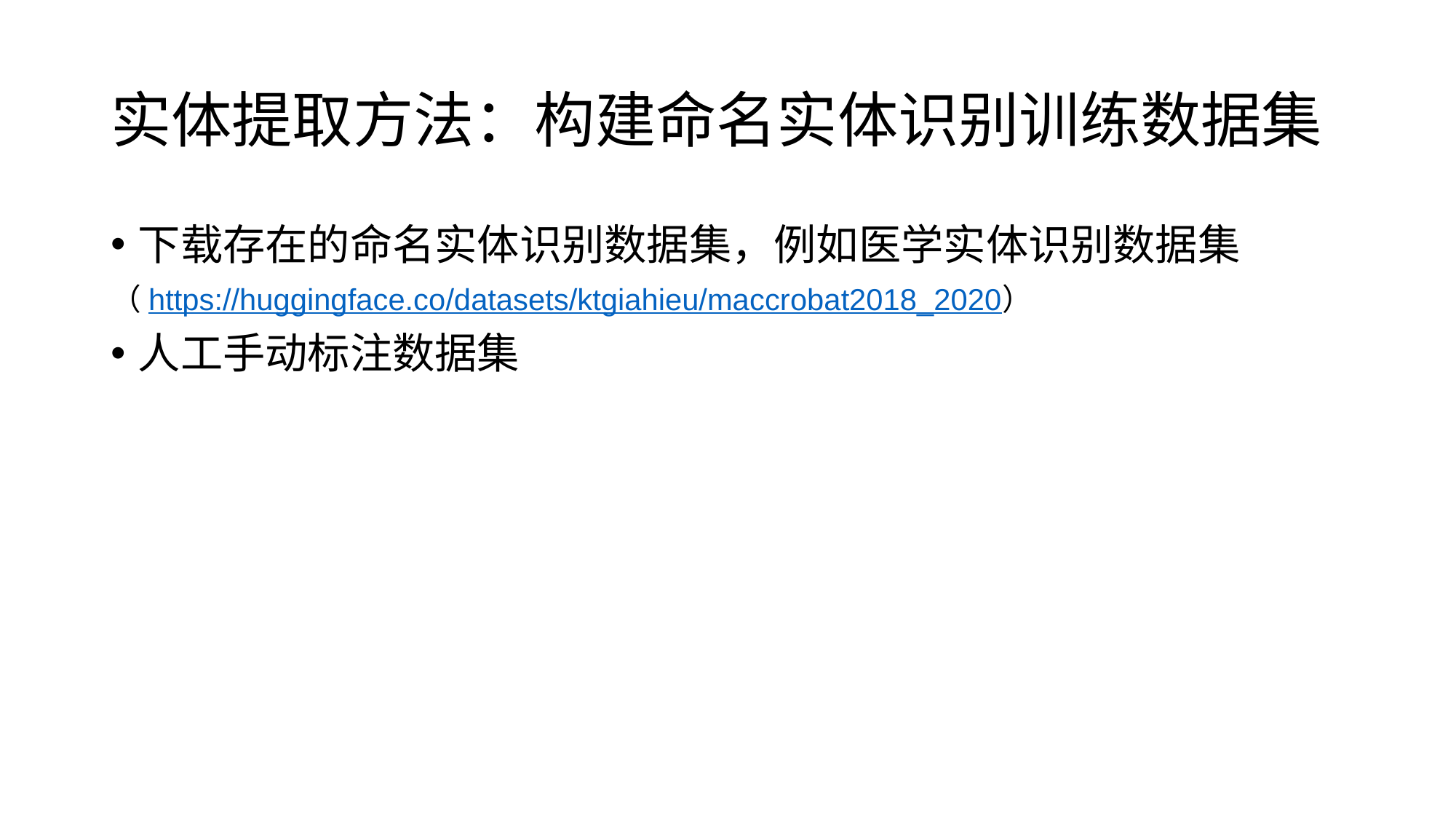

# 实体提取方法：构建命名实体识别训练数据集
下载存在的命名实体识别数据集，例如医学实体识别数据集
（https://huggingface.co/datasets/ktgiahieu/maccrobat2018_2020）
人工手动标注数据集